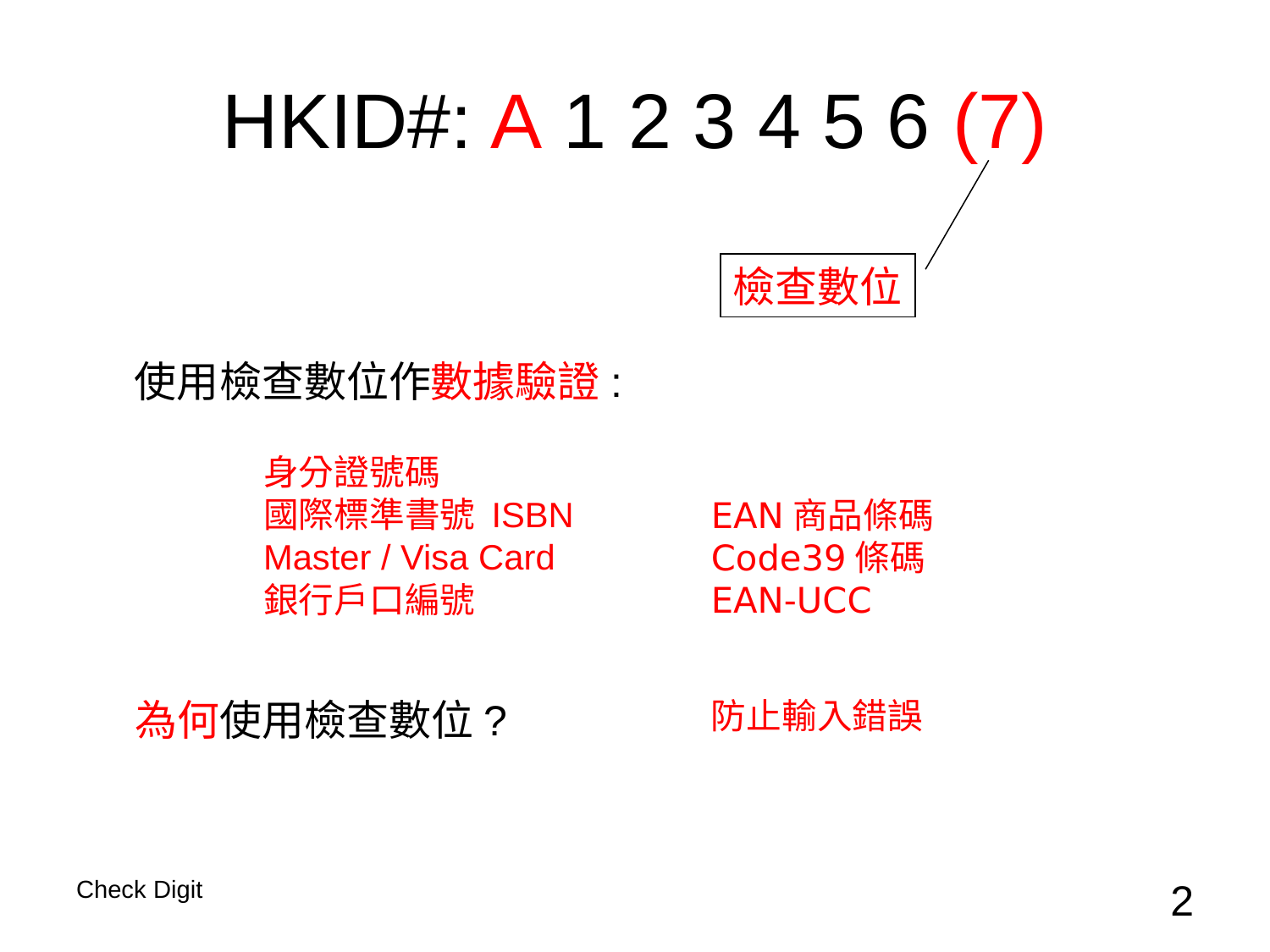

# HKID#: A 1 2 3 4 5 6 (7)
檢查數位
使用檢查數位作數據驗證:
身分證號碼
國際標準書號 ISBN
Master / Visa Card
銀行戶口編號
EAN商品條碼
Code39條碼
EAN-UCC
為何使用檢查數位?
防止輸入錯誤
Check Digit
2